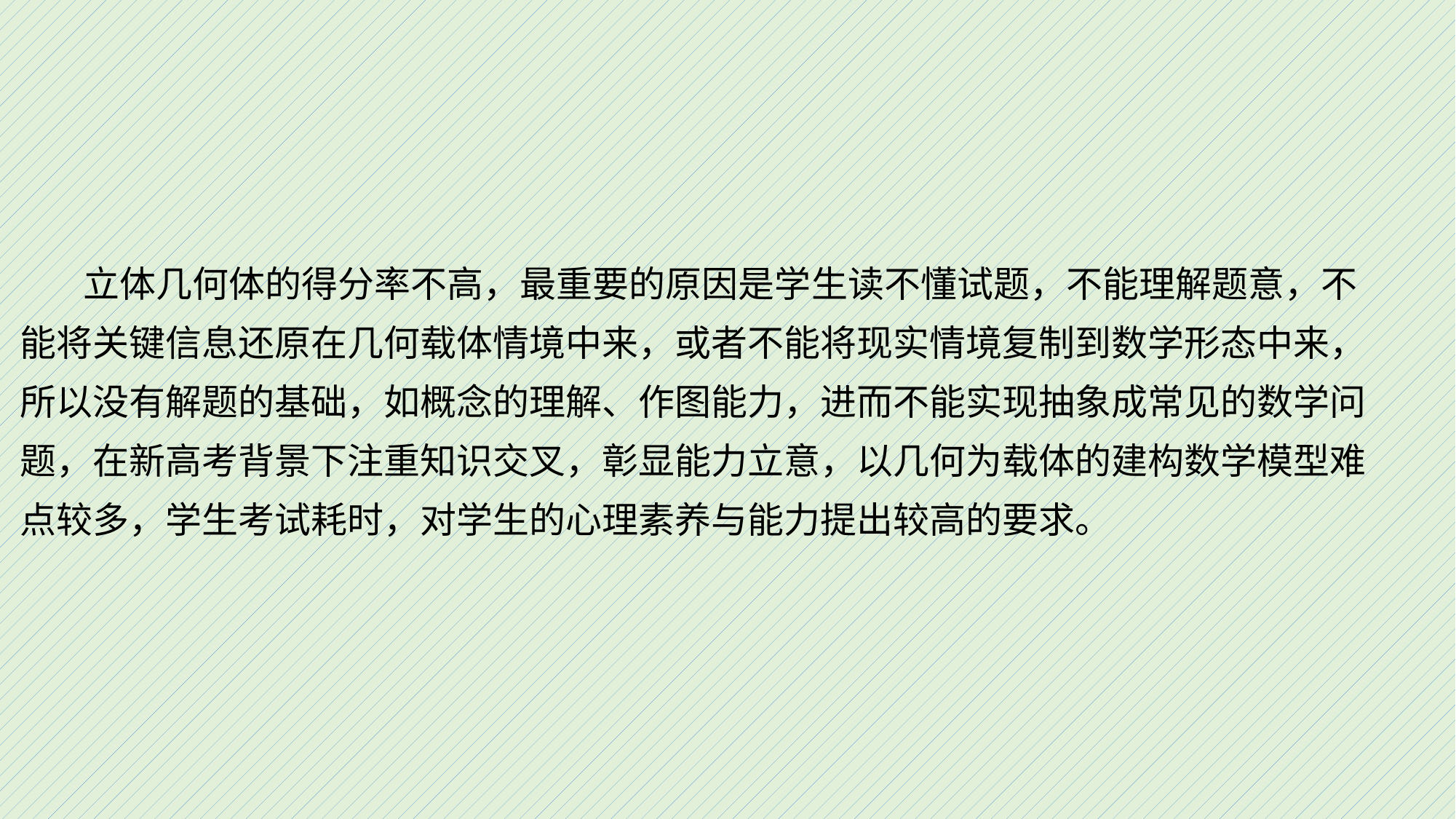

立体几何体的得分率不高，最重要的原因是学生读不懂试题，不能理解题意，不能将关键信息还原在几何载体情境中来，或者不能将现实情境复制到数学形态中来，所以没有解题的基础，如概念的理解、作图能力，进而不能实现抽象成常见的数学问题，在新高考背景下注重知识交叉，彰显能力立意，以几何为载体的建构数学模型难点较多，学生考试耗时，对学生的心理素养与能力提出较高的要求。